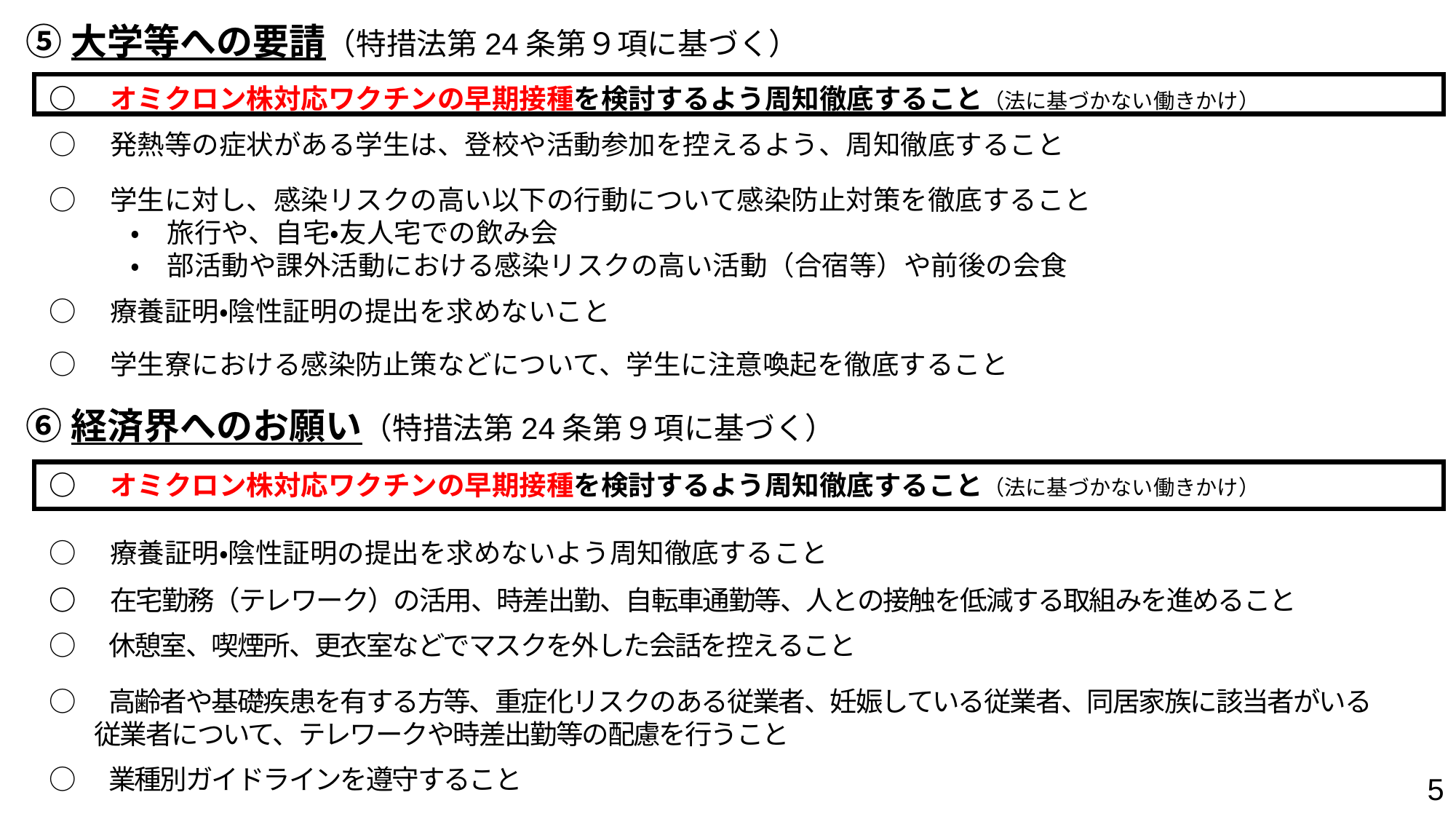

⑤大学等への要請（特措法第24条第９項に基づく）

○　オミクロン株対応ワクチンの早期接種を検討するよう周知徹底すること（法に基づかない働きかけ）

○　発熱等の症状がある学生は、登校や活動参加を控えるよう、周知徹底すること

○　学生に対し、感染リスクの高い以下の行動について感染防止対策を徹底すること
　　　・　旅行や、自宅・友人宅での飲み会
　　　・　部活動や課外活動における感染リスクの高い活動（合宿等）や前後の会食

○　療養証明・陰性証明の提出を求めないこと

○　学生寮における感染防止策などについて、学生に注意喚起を徹底すること
⑥経済界へのお願い（特措法第24条第９項に基づく）

○　オミクロン株対応ワクチンの早期接種を検討するよう周知徹底すること（法に基づかない働きかけ）

○　療養証明・陰性証明の提出を求めないよう周知徹底すること

○　在宅勤務（テレワーク）の活用、時差出勤、自転車通勤等、人との接触を低減する取組みを進めること

○　休憩室、喫煙所、更衣室などでマスクを外した会話を控えること

○　高齢者や基礎疾患を有する方等、重症化リスクのある従業者、妊娠している従業者、同居家族に該当者がいる
        従業者について、テレワークや時差出勤等の配慮を行うこと

○　業種別ガイドラインを遵守すること

5